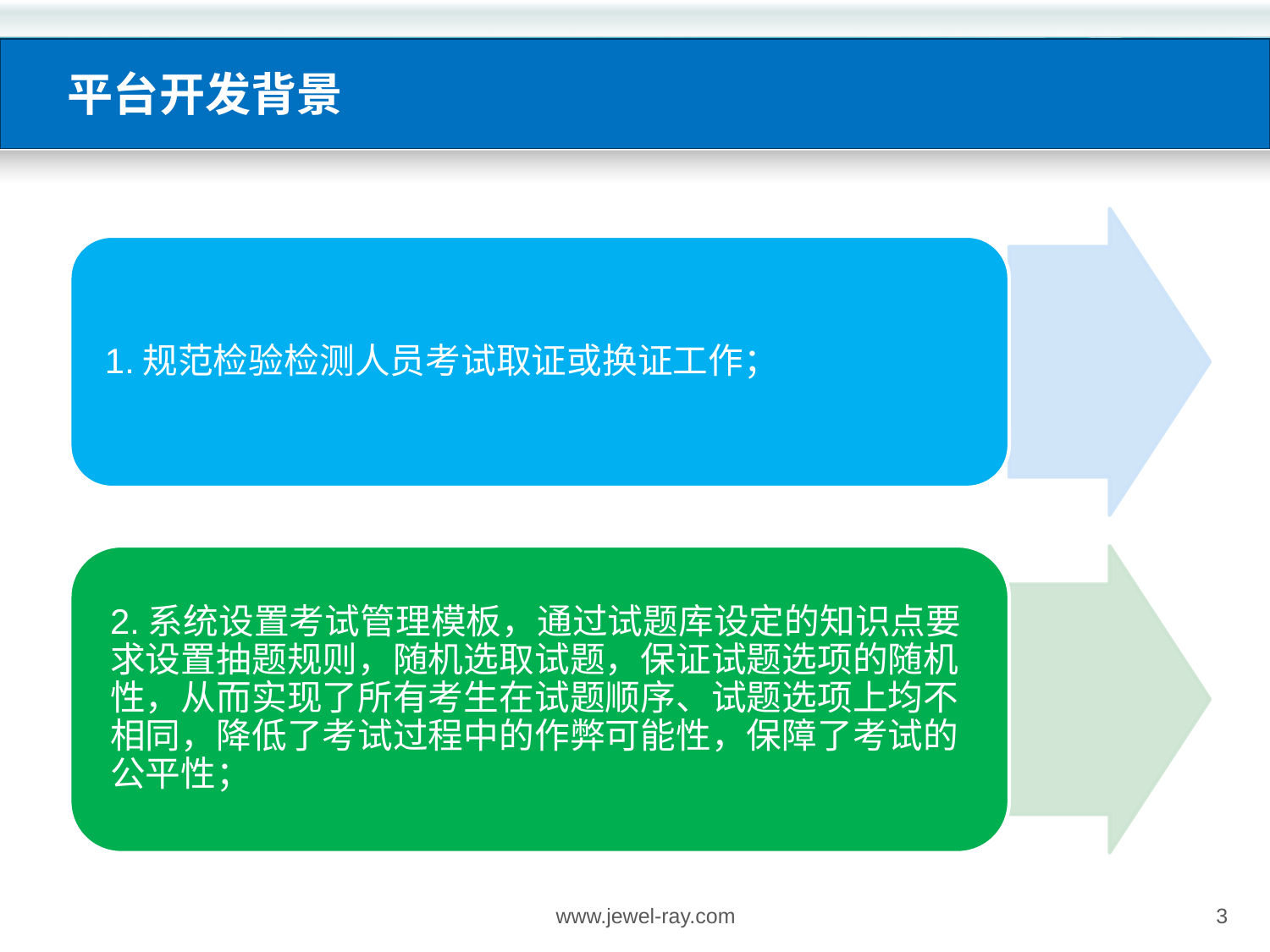

# 平台开发背景
1.规范检验检测人员考试取证或换证工作；
2.系统设置考试管理模板，通过试题库设定的知识点要求设置抽题规则，随机选取试题，保证试题选项的随机性，从而实现了所有考生在试题顺序、试题选项上均不相同，降低了考试过程中的作弊可能性，保障了考试的公平性；